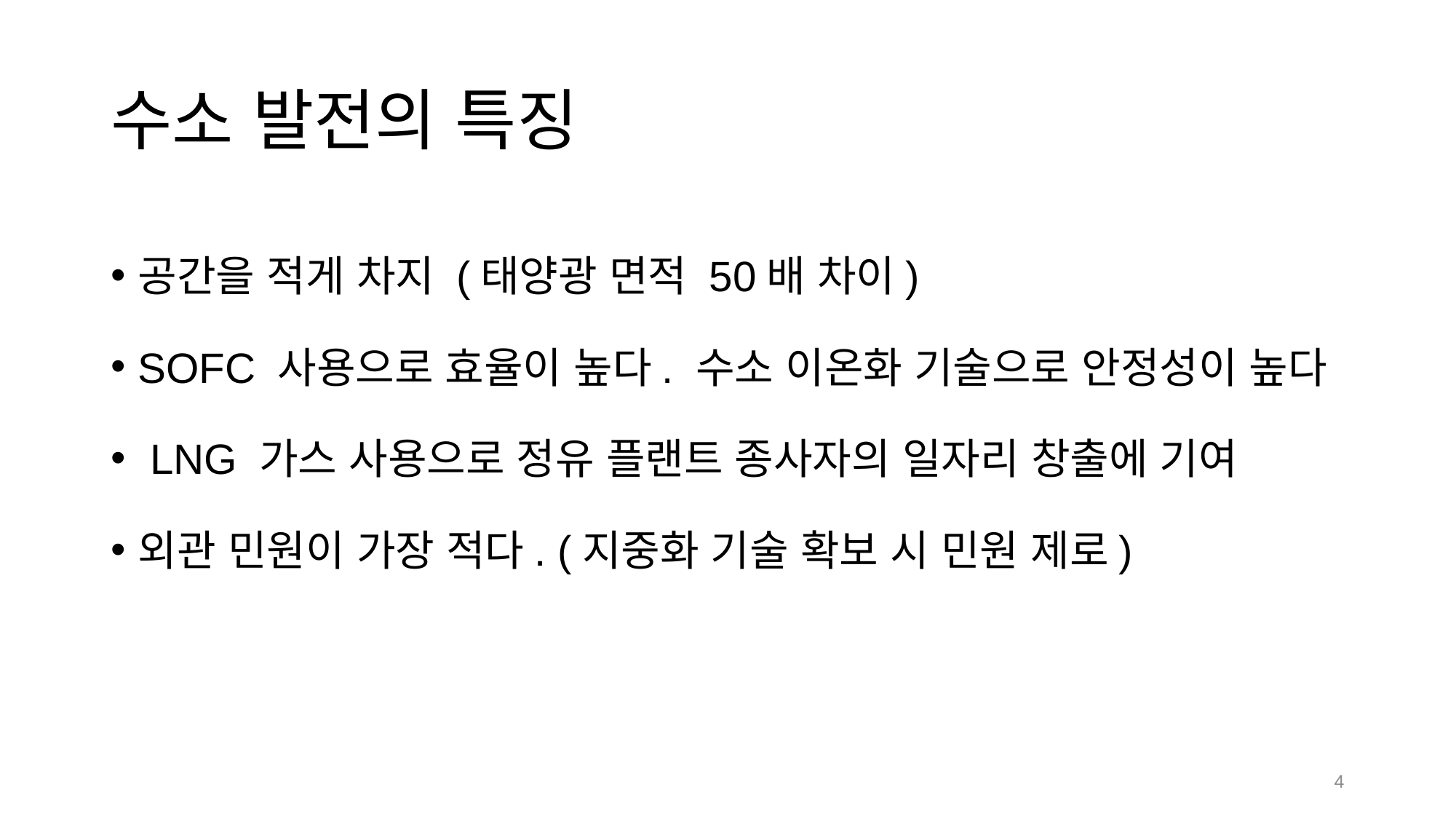

# 수소 발전의 특징
공간을 적게 차지 (태양광 면적 50배 차이)
SOFC 사용으로 효율이 높다. 수소 이온화 기술으로 안정성이 높다
 LNG 가스 사용으로 정유 플랜트 종사자의 일자리 창출에 기여
외관 민원이 가장 적다. (지중화 기술 확보 시 민원 제로)
4